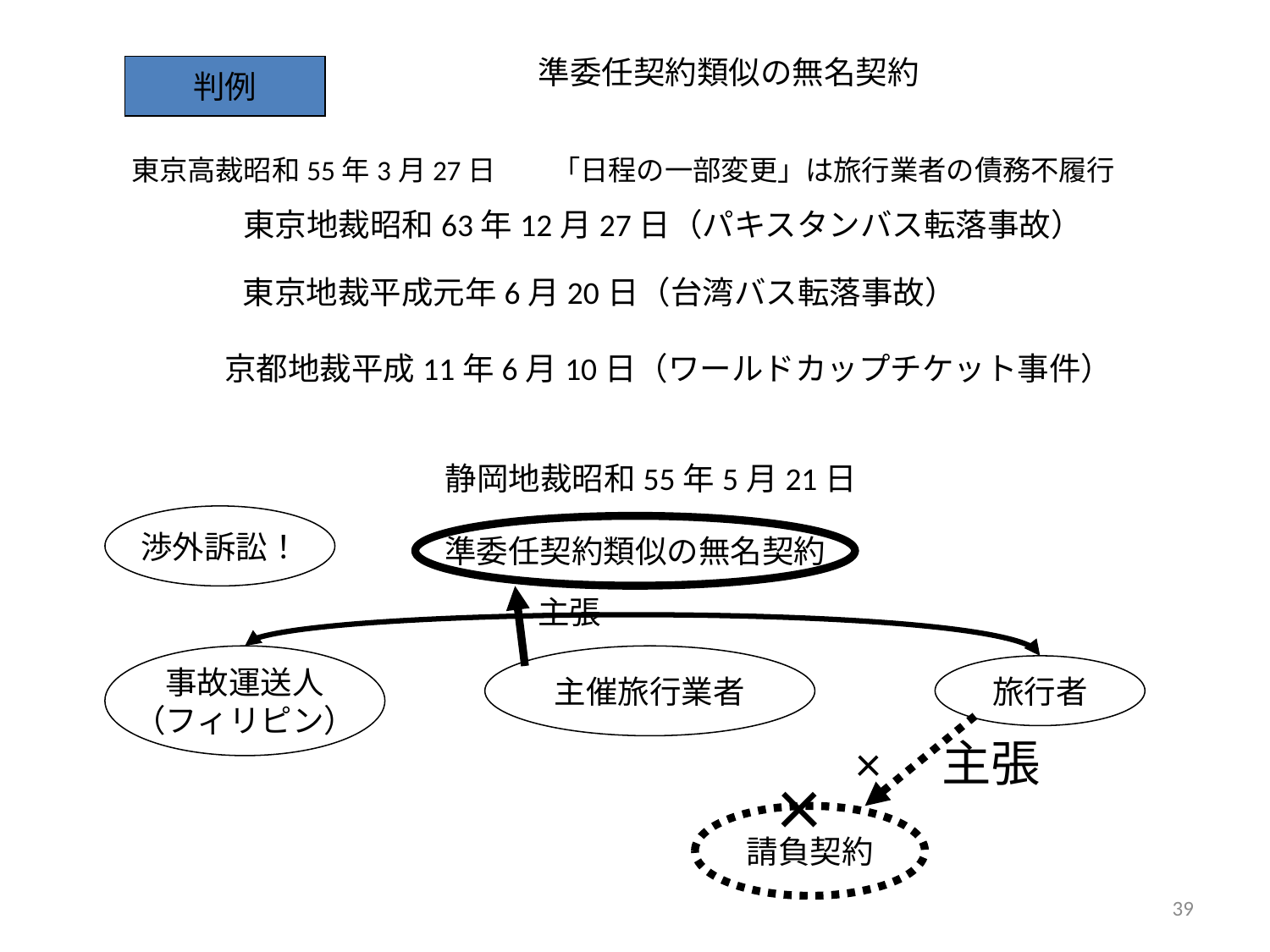

準委任契約類似の無名契約
判例
東京高裁昭和55年3月27日　　「日程の一部変更」は旅行業者の債務不履行
東京地裁昭和63年12月27日（パキスタンバス転落事故）
東京地裁平成元年6月20日（台湾バス転落事故）
京都地裁平成11年6月10日（ワールドカップチケット事件）
静岡地裁昭和55年5月21日
渉外訴訟！
準委任契約類似の無名契約
主張

事故運送人
（フィリピン）
主催旅行業者
旅行者

×　主張
×
請負契約
39